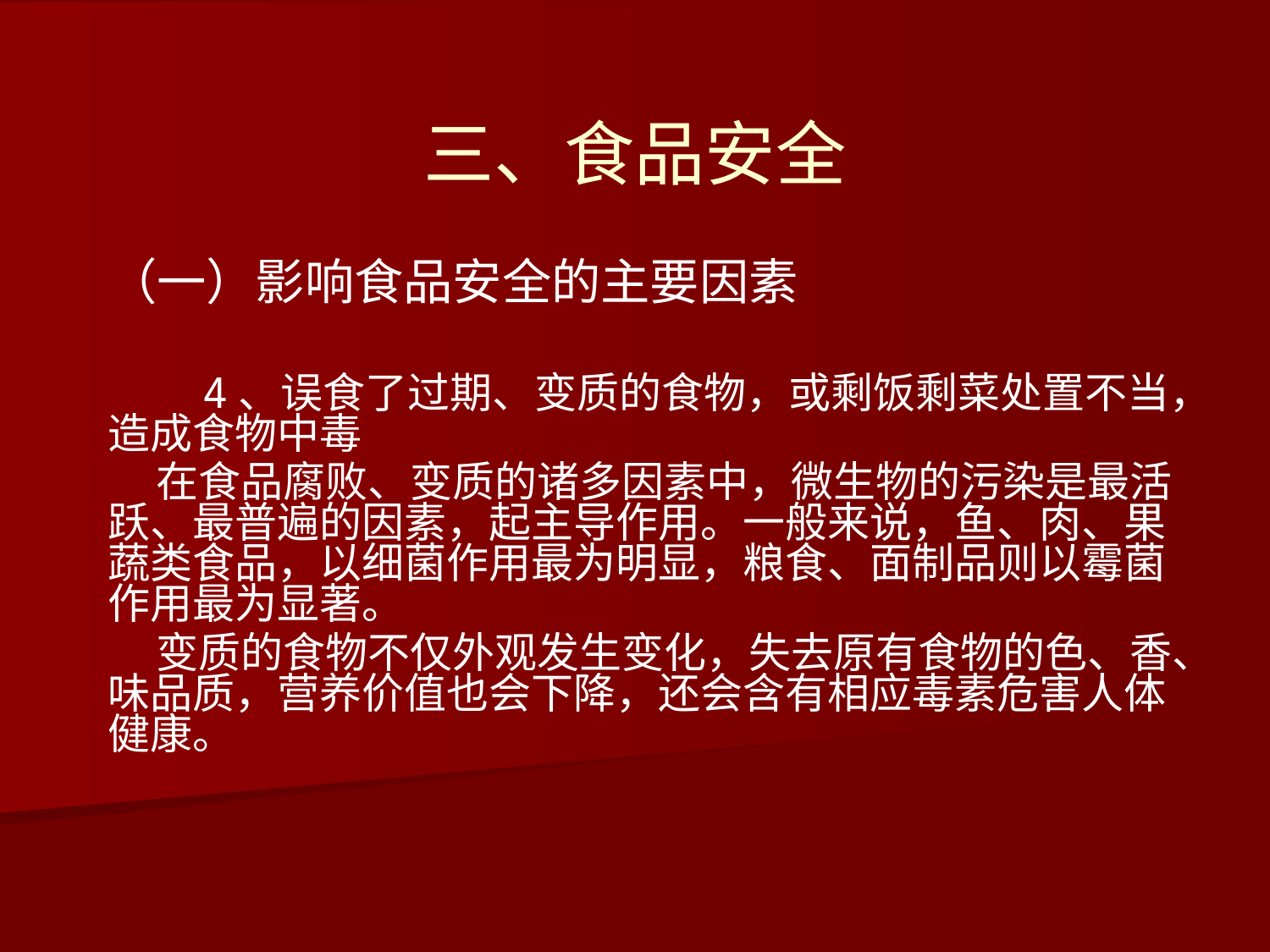

# 三、食品安全
（一）影响食品安全的主要因素

　　4、误食了过期、变质的食物，或剩饭剩菜处置不当，造成食物中毒
    在食品腐败、变质的诸多因素中，微生物的污染是最活跃、最普遍的因素，起主导作用。一般来说，鱼、肉、果蔬类食品，以细菌作用最为明显，粮食、面制品则以霉菌作用最为显著。
    变质的食物不仅外观发生变化，失去原有食物的色、香、味品质，营养价值也会下降，还会含有相应毒素危害人体健康。

47